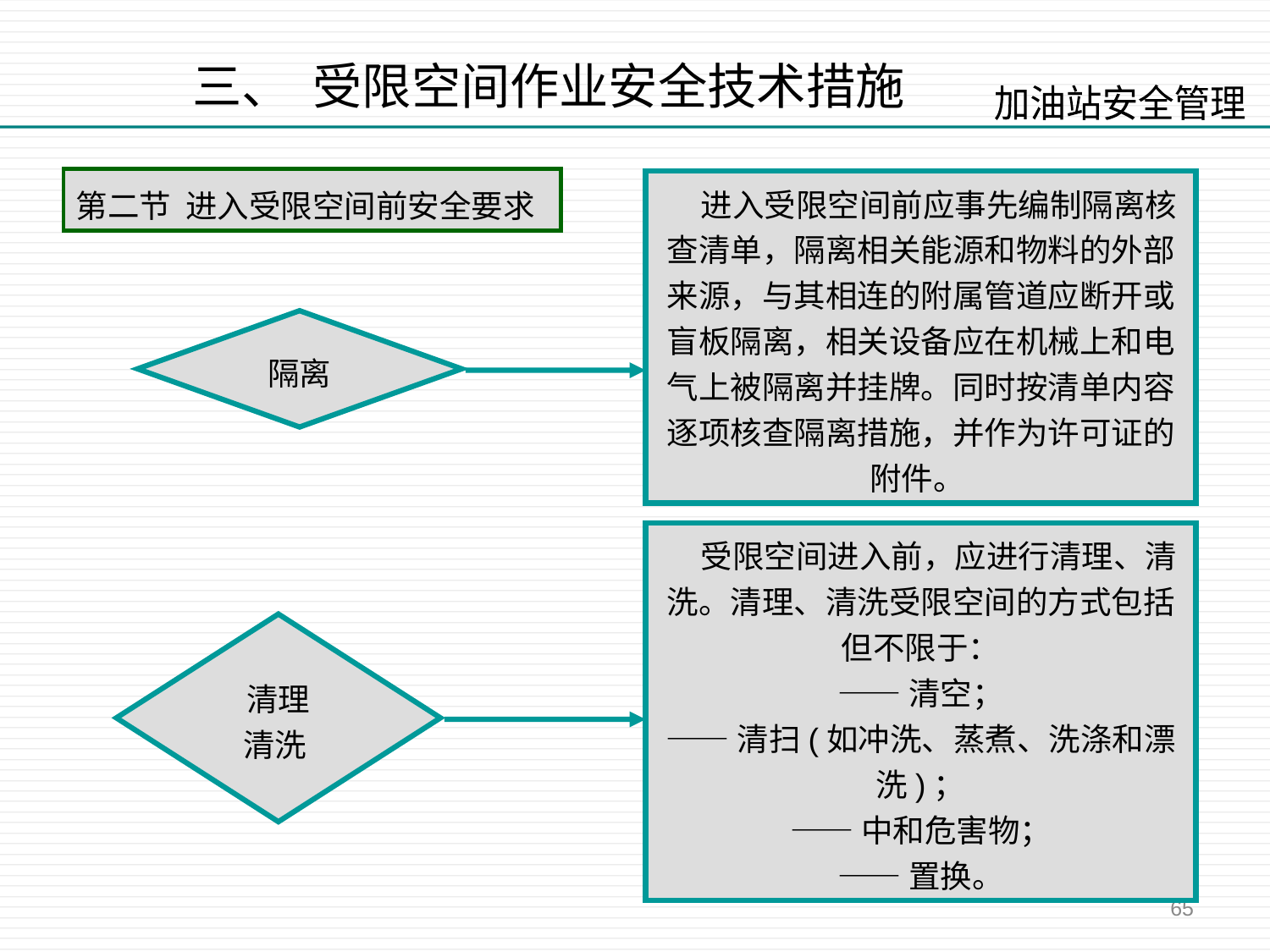

三、  受限空间作业安全技术措施
    进入受限空间前应事先编制隔离核查清单，隔离相关能源和物料的外部来源，与其相连的附属管道应断开或盲板隔离，相关设备应在机械上和电气上被隔离并挂牌。同时按清单内容逐项核查隔离措施，并作为许可证的附件。
第二节  进入受限空间前安全要求
隔离

    受限空间进入前，应进行清理、清洗。清理、清洗受限空间的方式包括但不限于：
——清空；
——清扫(如冲洗、蒸煮、洗涤和漂洗)；
——中和危害物；
——置换。
清理
清洗

65